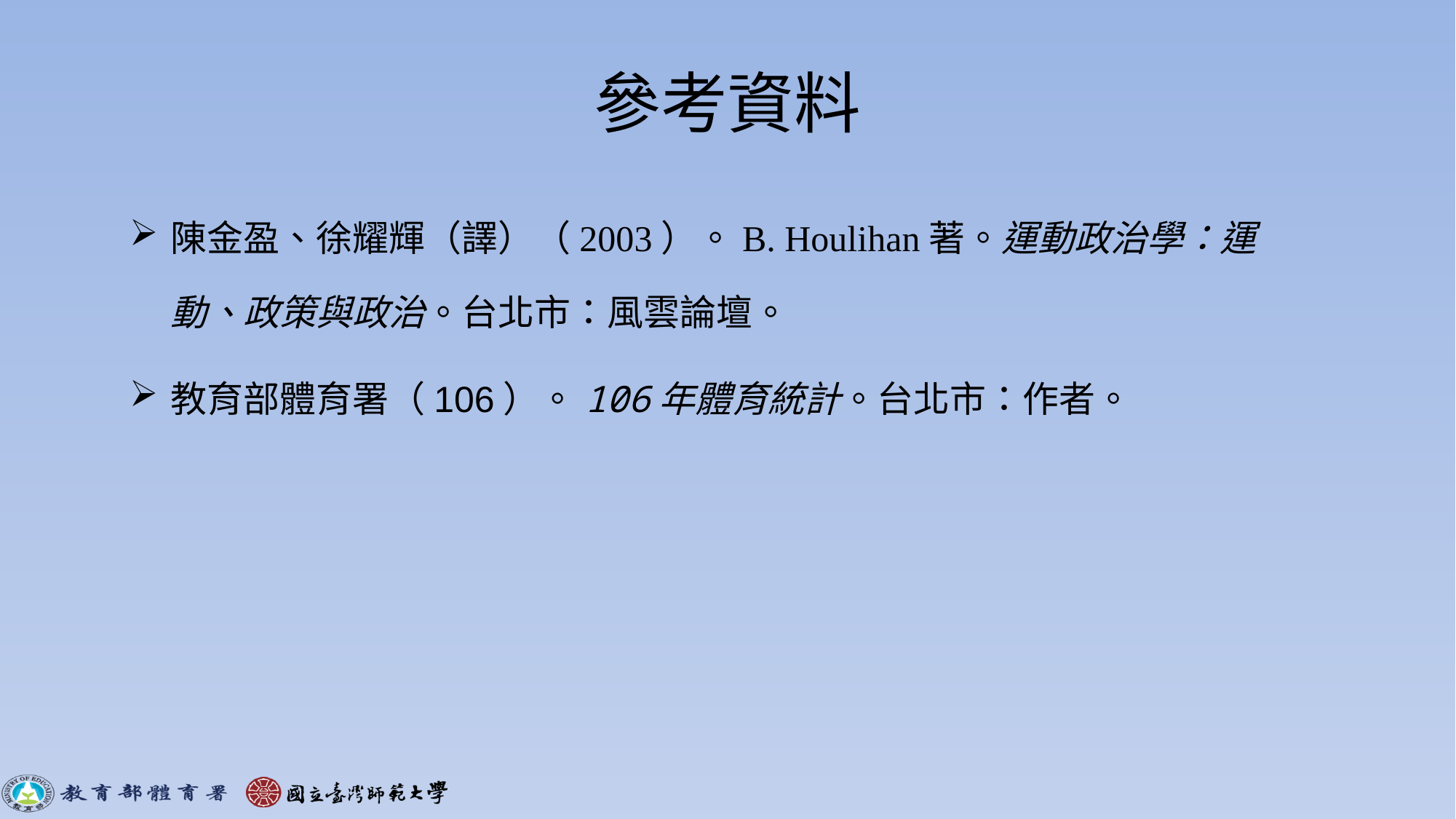

# 參考資料
陳金盈、徐耀輝（譯）（2003）。B. Houlihan著。運動政治學：運動、政策與政治。台北市：風雲論壇。
教育部體育署（106）。106年體育統計。台北市：作者。